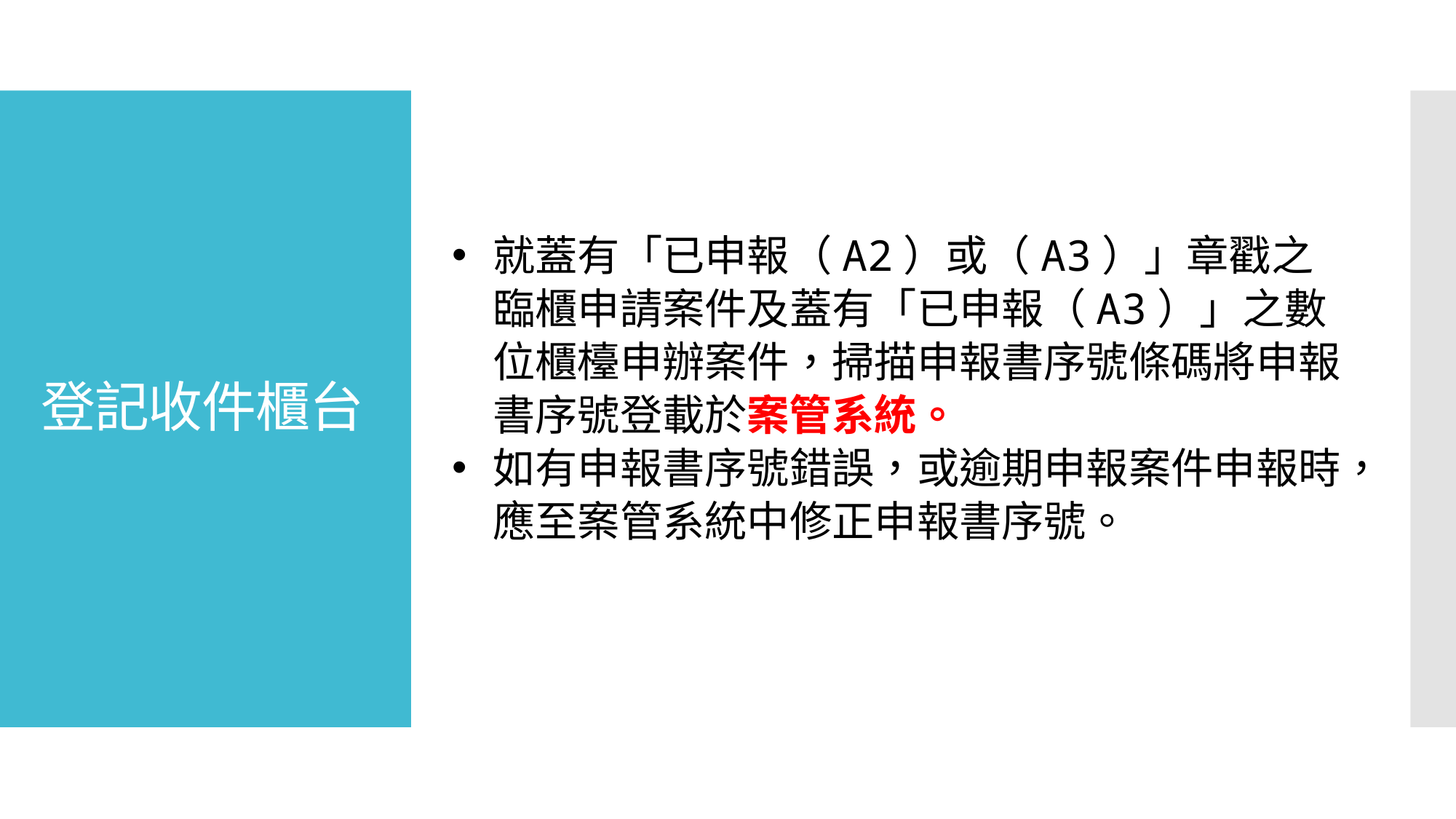

# 登記收件櫃台
就蓋有「已申報（A2）或（A3）」章戳之臨櫃申請案件及蓋有「已申報（A3）」之數位櫃檯申辦案件，掃描申報書序號條碼將申報書序號登載於案管系統。
如有申報書序號錯誤，或逾期申報案件申報時，應至案管系統中修正申報書序號。